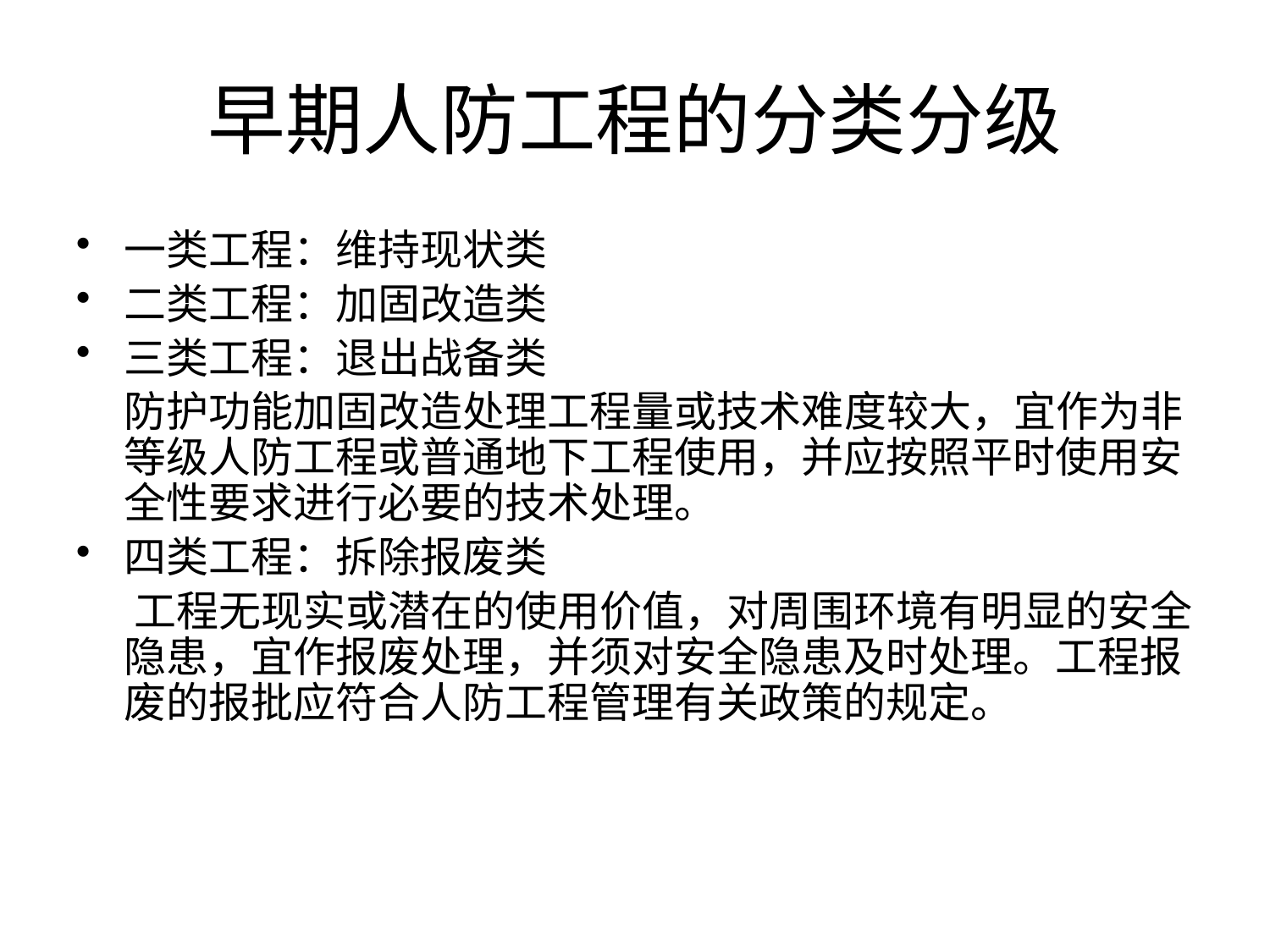

# 早期人防工程的分类分级
一类工程：维持现状类
二类工程：加固改造类
三类工程：退出战备类
    防护功能加固改造处理工程量或技术难度较大，宜作为非等级人防工程或普通地下工程使用，并应按照平时使用安全性要求进行必要的技术处理。
四类工程：拆除报废类
     工程无现实或潜在的使用价值，对周围环境有明显的安全隐患，宜作报废处理，并须对安全隐患及时处理。工程报废的报批应符合人防工程管理有关政策的规定。